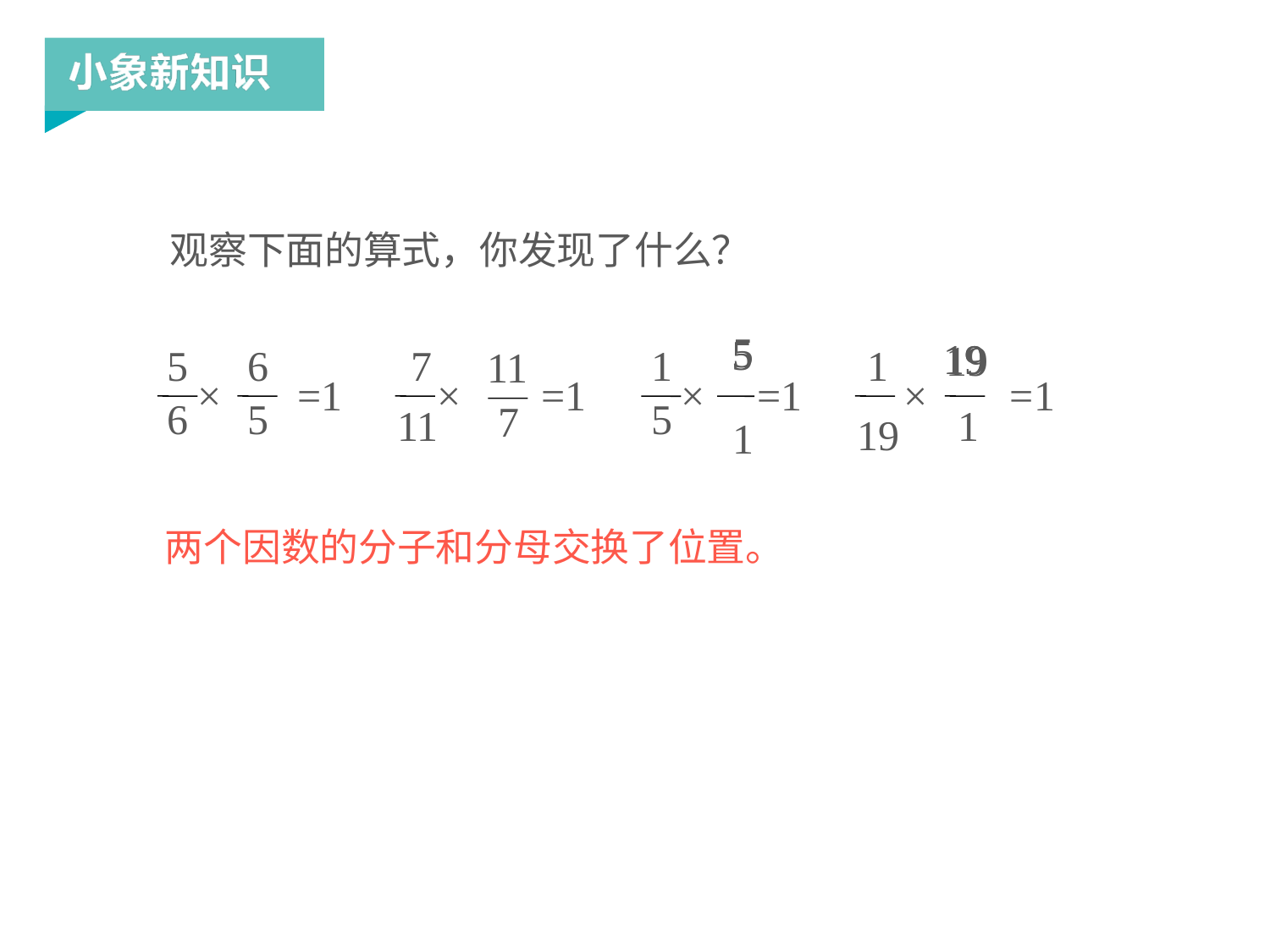

观察下面的算式，你发现了什么？
5
5
19
19
19
5
6
7
1
1
11
×
=1
=1
×
=1
×
×
=1
6
5
5
7
11
1

19
1
两个因数的分子和分母交换了位置。